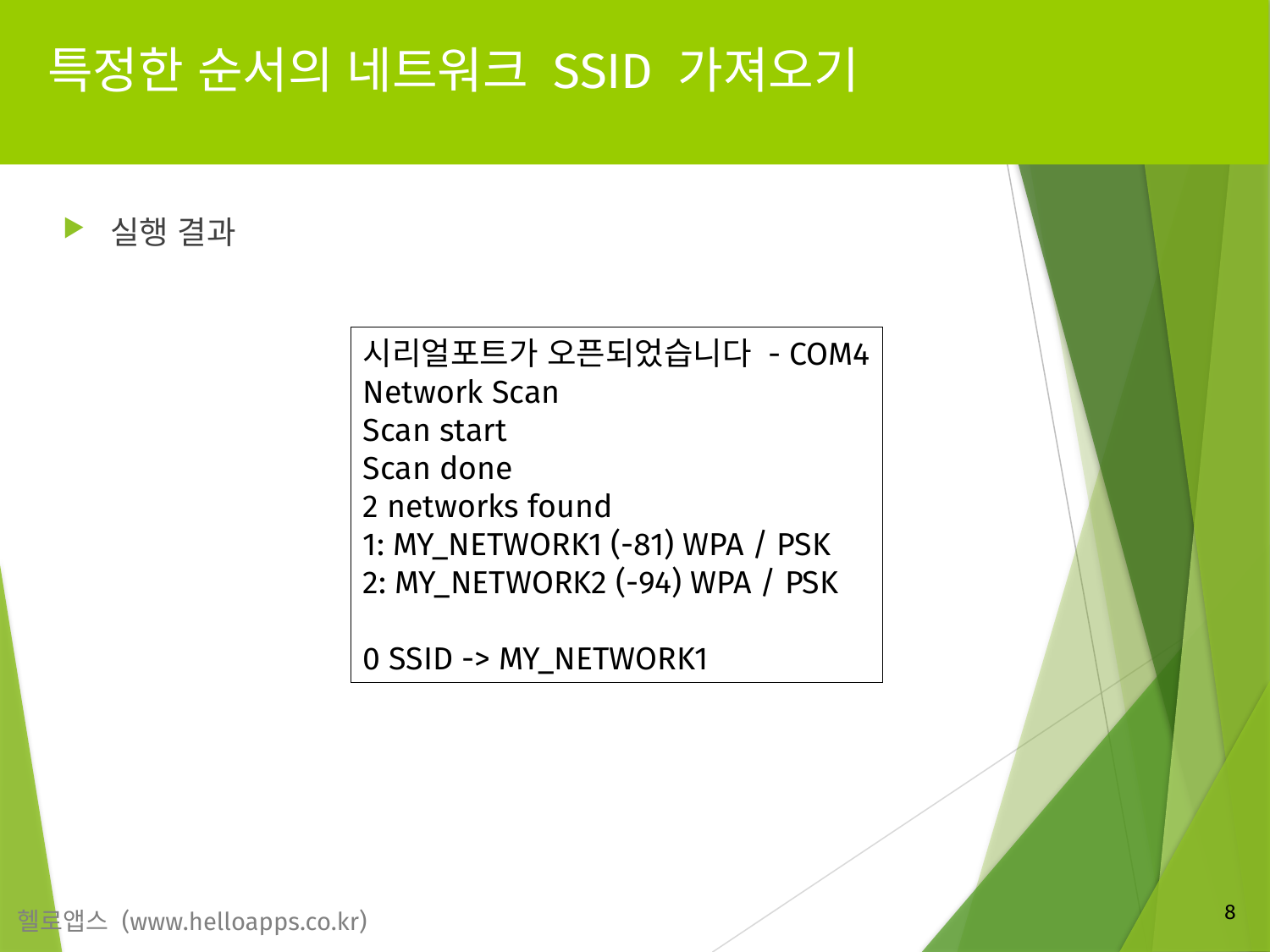

# 특정한 순서의 네트워크 SSID 가져오기
실행 결과
시리얼포트가 오픈되었습니다 - COM4
Network Scan
Scan start
Scan done
2 networks found
1: MY_NETWORK1 (-81) WPA / PSK
2: MY_NETWORK2 (-94) WPA / PSK

0 SSID -> MY_NETWORK1
8